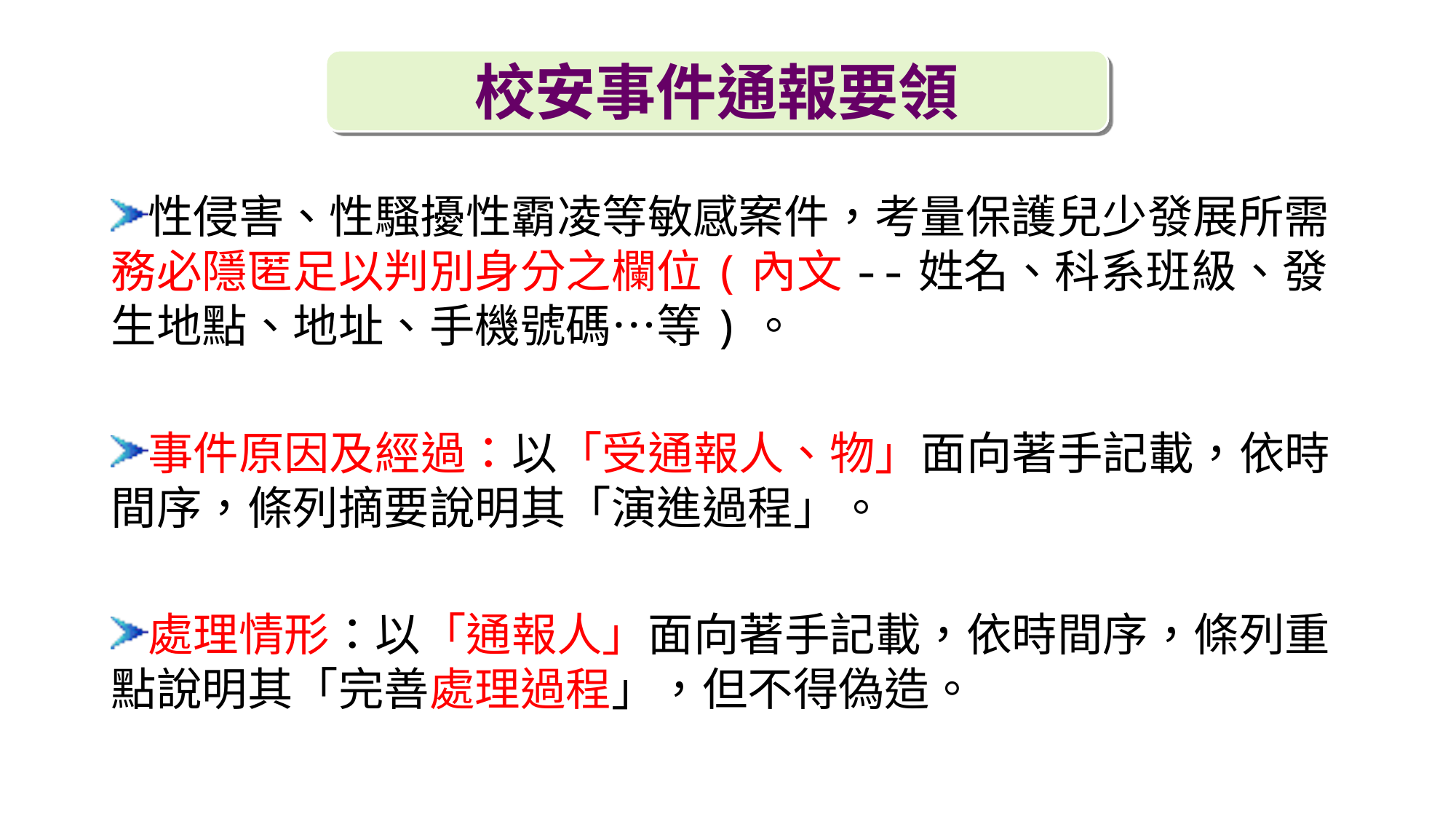

校安事件通報要領
性侵害、性騷擾性霸凌等敏感案件，考量保護兒少發展所需務必隱匿足以判別身分之欄位(內文--姓名、科系班級、發生地點、地址、手機號碼…等)。
事件原因及經過：以「受通報人、物」面向著手記載，依時間序，條列摘要說明其「演進過程」。
處理情形：以「通報人」面向著手記載，依時間序，條列重點說明其「完善處理過程」，但不得偽造。